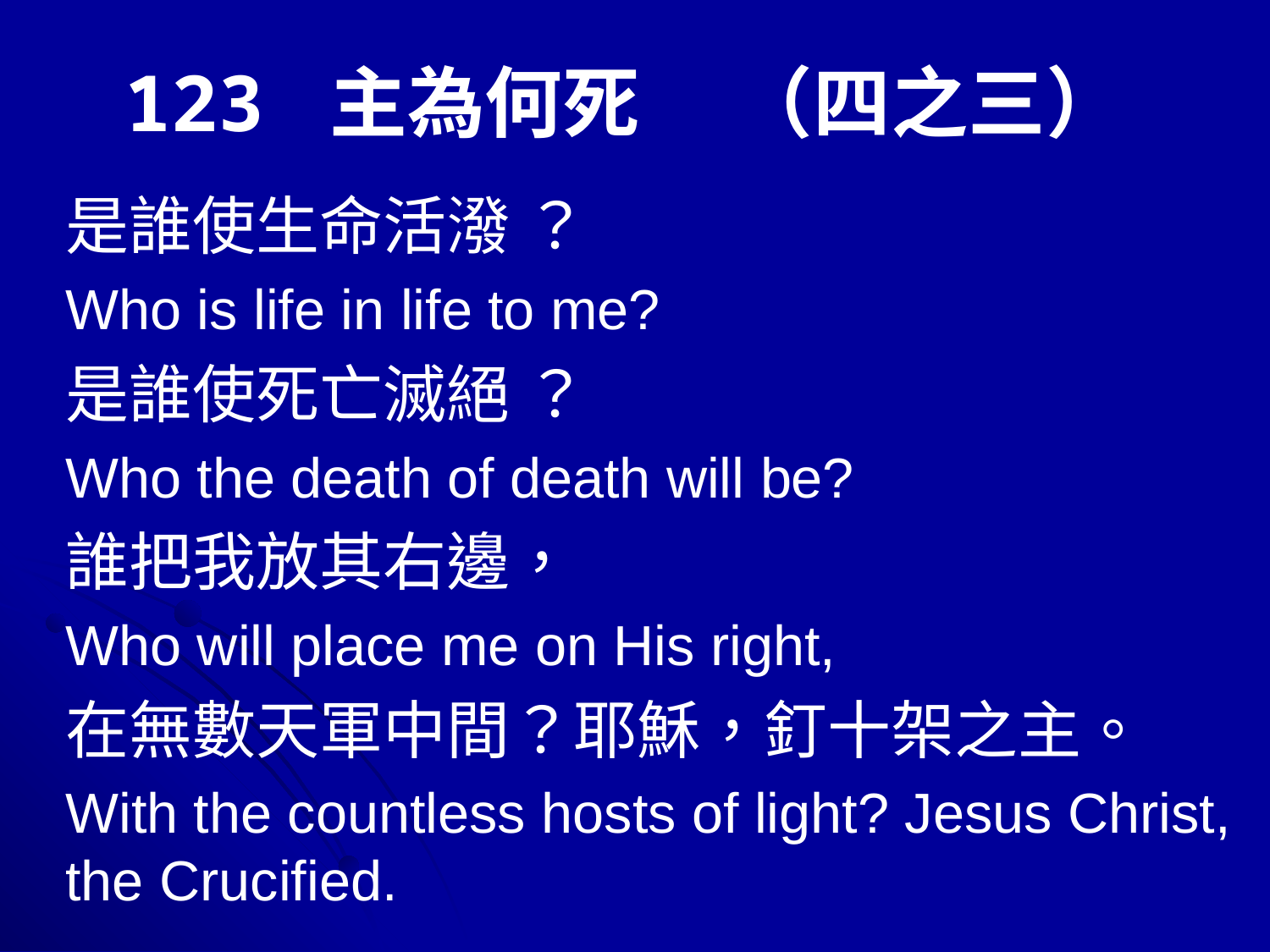

# 123 主為何死 　（四之三）
是誰使生命活潑 ？
Who is life in life to me?
是誰使死亡滅絕 ？
Who the death of death will be?
誰把我放其右邊，
Who will place me on His right,
在無數天軍中間？耶穌，釘十架之主。
With the countless hosts of light? Jesus Christ, the Crucified.